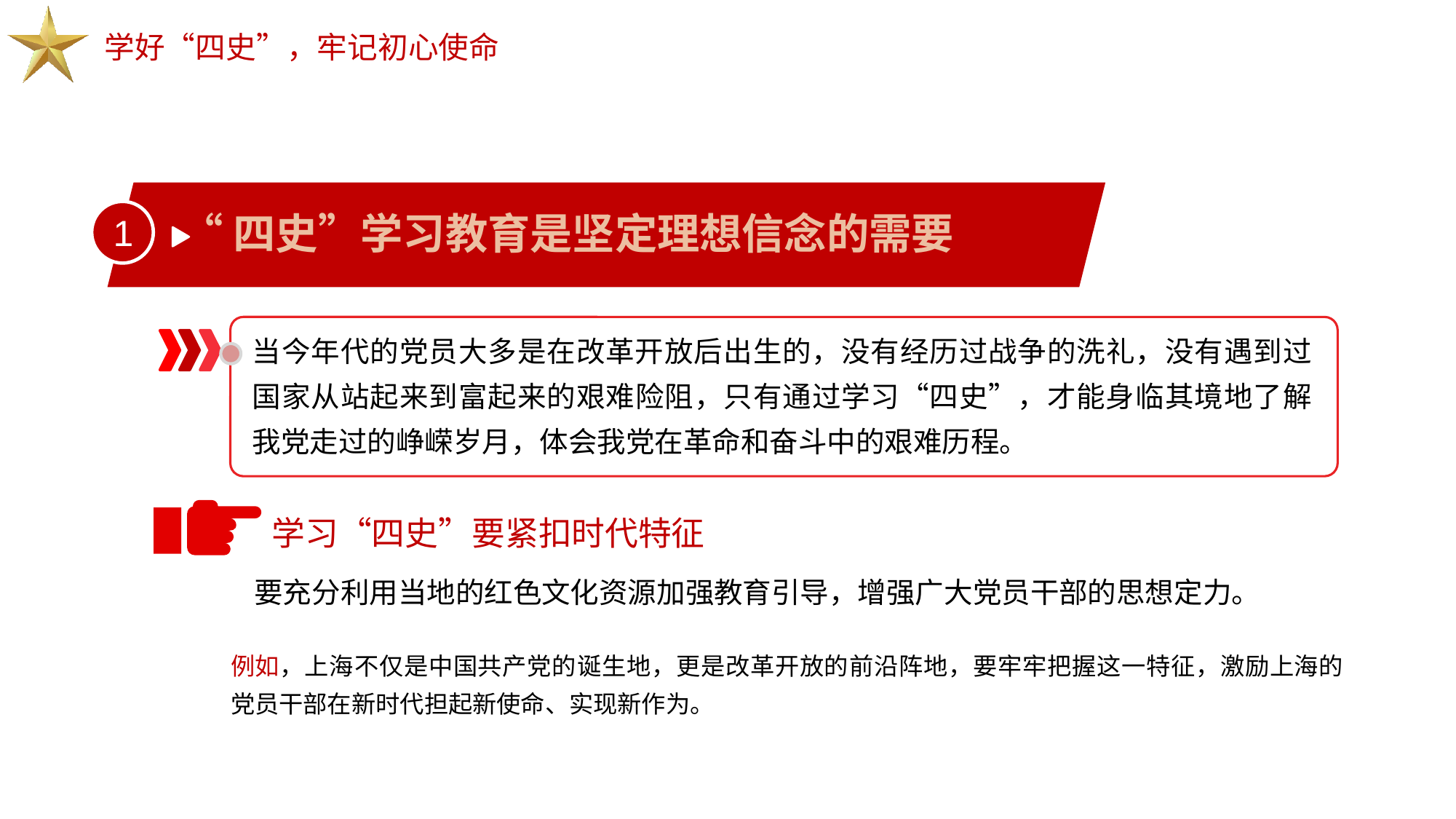

1
“四史”学习教育是坚定理想信念的需要

当今年代的党员大多是在改革开放后出生的，没有经历过战争的洗礼，没有遇到过国家从站起来到富起来的艰难险阻，只有通过学习“四史”，才能身临其境地了解我党走过的峥嵘岁月，体会我党在革命和奋斗中的艰难历程。

学习“四史”要紧扣时代特征
要充分利用当地的红色文化资源加强教育引导，增强广大党员干部的思想定力。

例如，上海不仅是中国共产党的诞生地，更是改革开放的前沿阵地，要牢牢把握这一特征，激励上海的党员干部在新时代担起新使命、实现新作为。